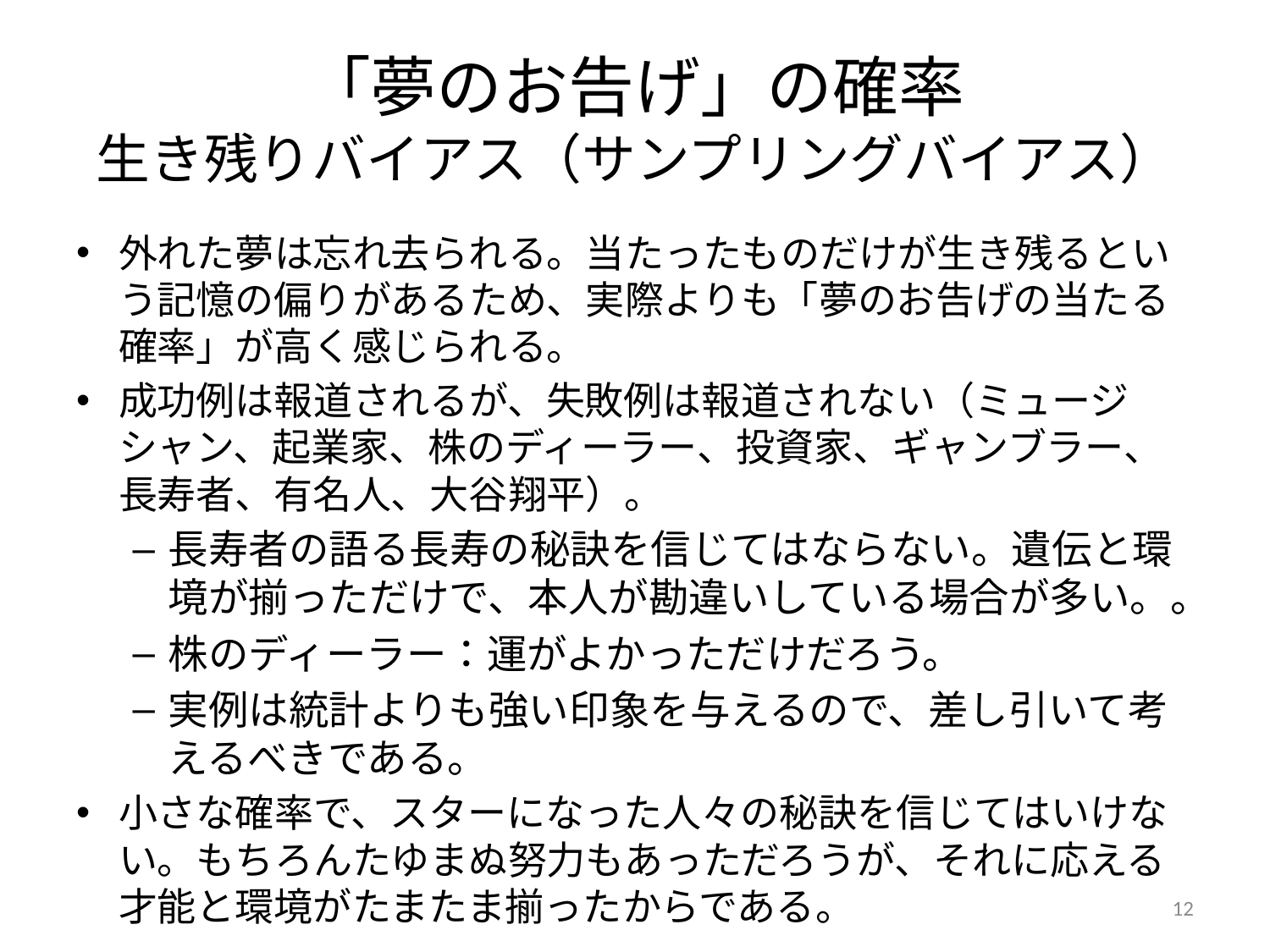

# 「夢のお告げ」の確率 生き残りバイアス（サンプリングバイアス）
外れた夢は忘れ去られる。当たったものだけが生き残るという記憶の偏りがあるため、実際よりも「夢のお告げの当たる確率」が高く感じられる。
成功例は報道されるが、失敗例は報道されない（ミュージシャン、起業家、株のディーラー、投資家、ギャンブラー、長寿者、有名人、大谷翔平）。
長寿者の語る長寿の秘訣を信じてはならない。遺伝と環境が揃っただけで、本人が勘違いしている場合が多い。。
株のディーラー：運がよかっただけだろう。
実例は統計よりも強い印象を与えるので、差し引いて考えるべきである。
小さな確率で、スターになった人々の秘訣を信じてはいけない。もちろんたゆまぬ努力もあっただろうが、それに応える才能と環境がたまたま揃ったからである。
12